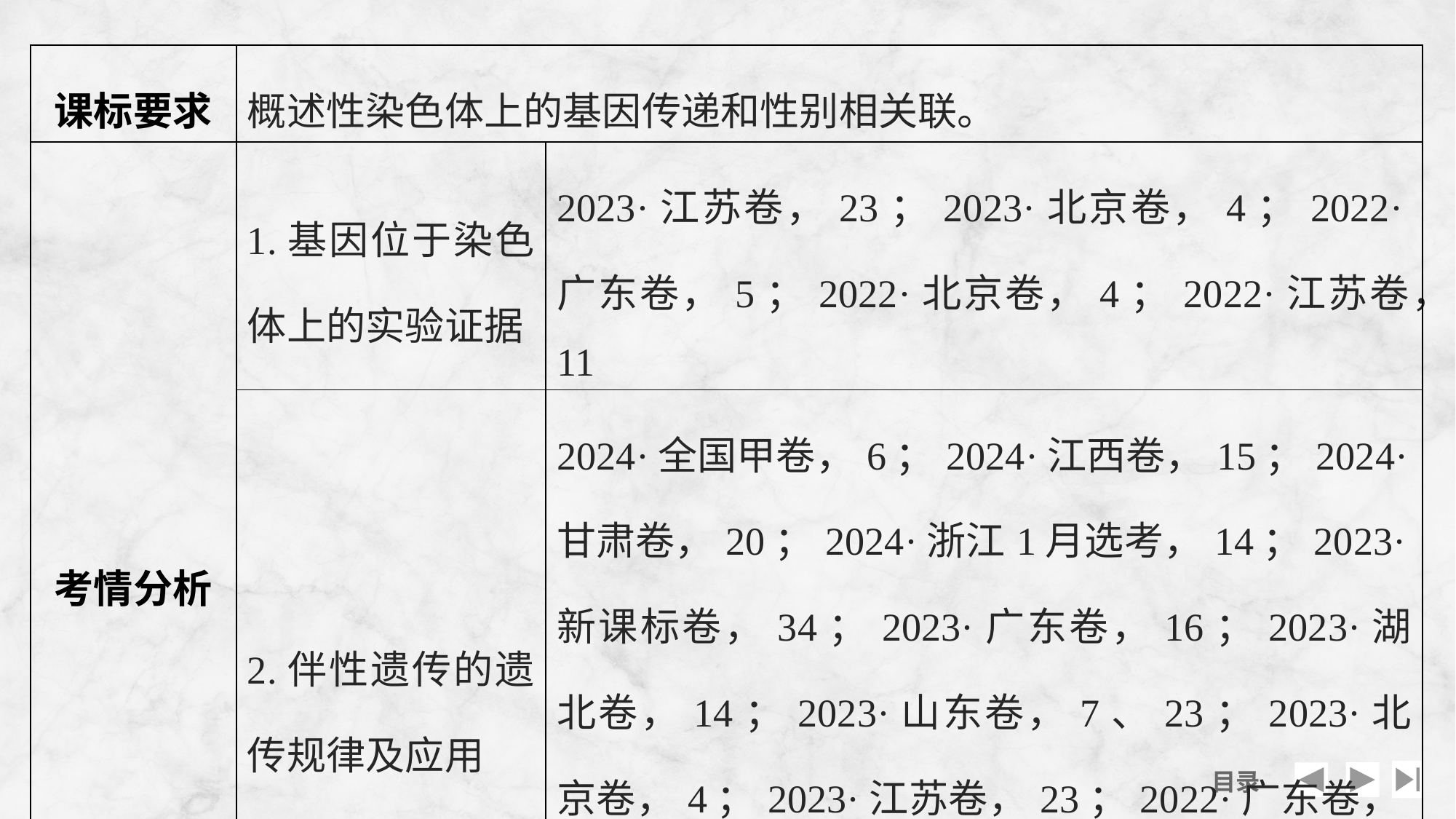

| 课标要求 | 概述性染色体上的基因传递和性别相关联。 |  |
| --- | --- | --- |
| 考情分析 | 1.基因位于染色体上的实验证据 | 2023·江苏卷，23；2023·北京卷，4；2022·广东卷，5；2022·北京卷，4；2022·江苏卷，11 |
|  | 2.伴性遗传的遗传规律及应用 | 2024·全国甲卷，6；2024·江西卷，15；2024·甘肃卷，20；2024·浙江1月选考，14；2023·新课标卷，34；2023·广东卷，16；2023·湖北卷，14；2023·山东卷，7、23；2023·北京卷，4；2023·江苏卷，23；2022·广东卷，19；2022·海南卷，6；2022·辽宁卷，20；2022·山东卷，5 |